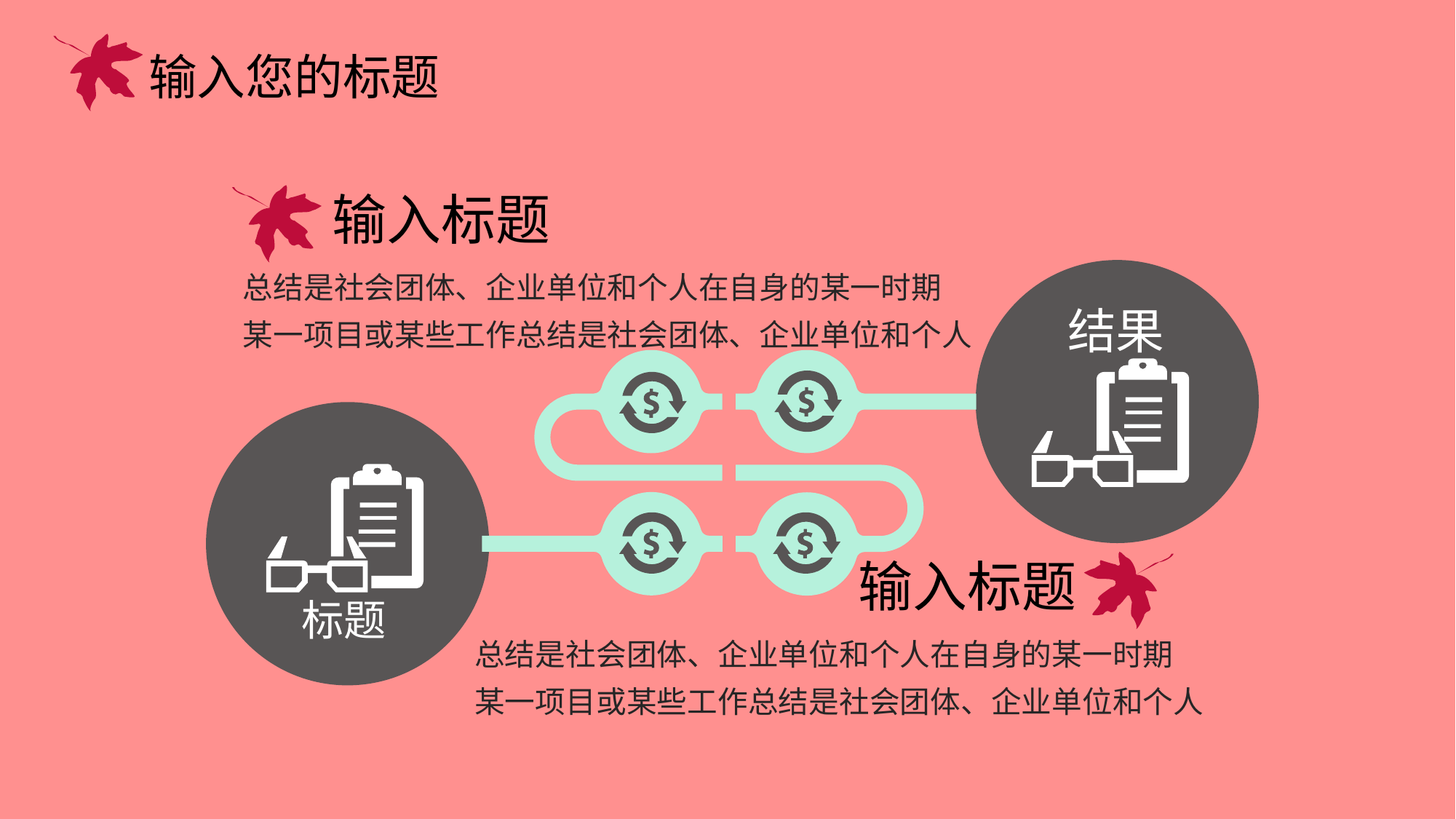

输入您的标题
输入标题

总结是社会团体、企业单位和个人在自身的某一时期
某一项目或某些工作总结是社会团体、企业单位和个人

结果

标题

输入标题

总结是社会团体、企业单位和个人在自身的某一时期
某一项目或某些工作总结是社会团体、企业单位和个人